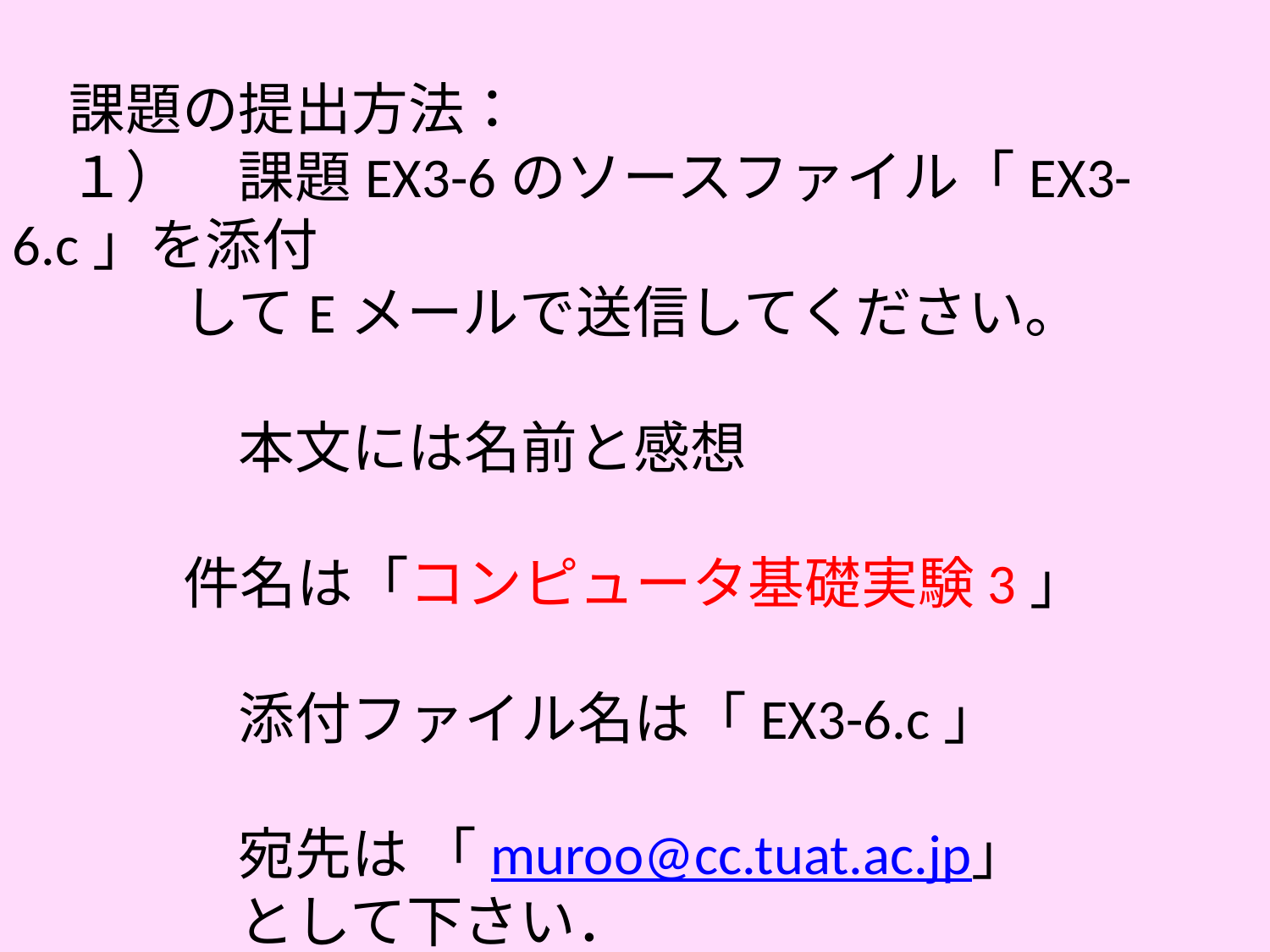

課題の提出方法：
　１）　課題EX3-6のソースファイル「EX3-6.c」を添付
   　     してEメールで送信してください。

　　　　本文には名前と感想

　         件名は「コンピュータ基礎実験3」

　　　　添付ファイル名は「EX3-6.c」

　　　　宛先は 「muroo@cc.tuat.ac.jp」
　　　　として下さい．